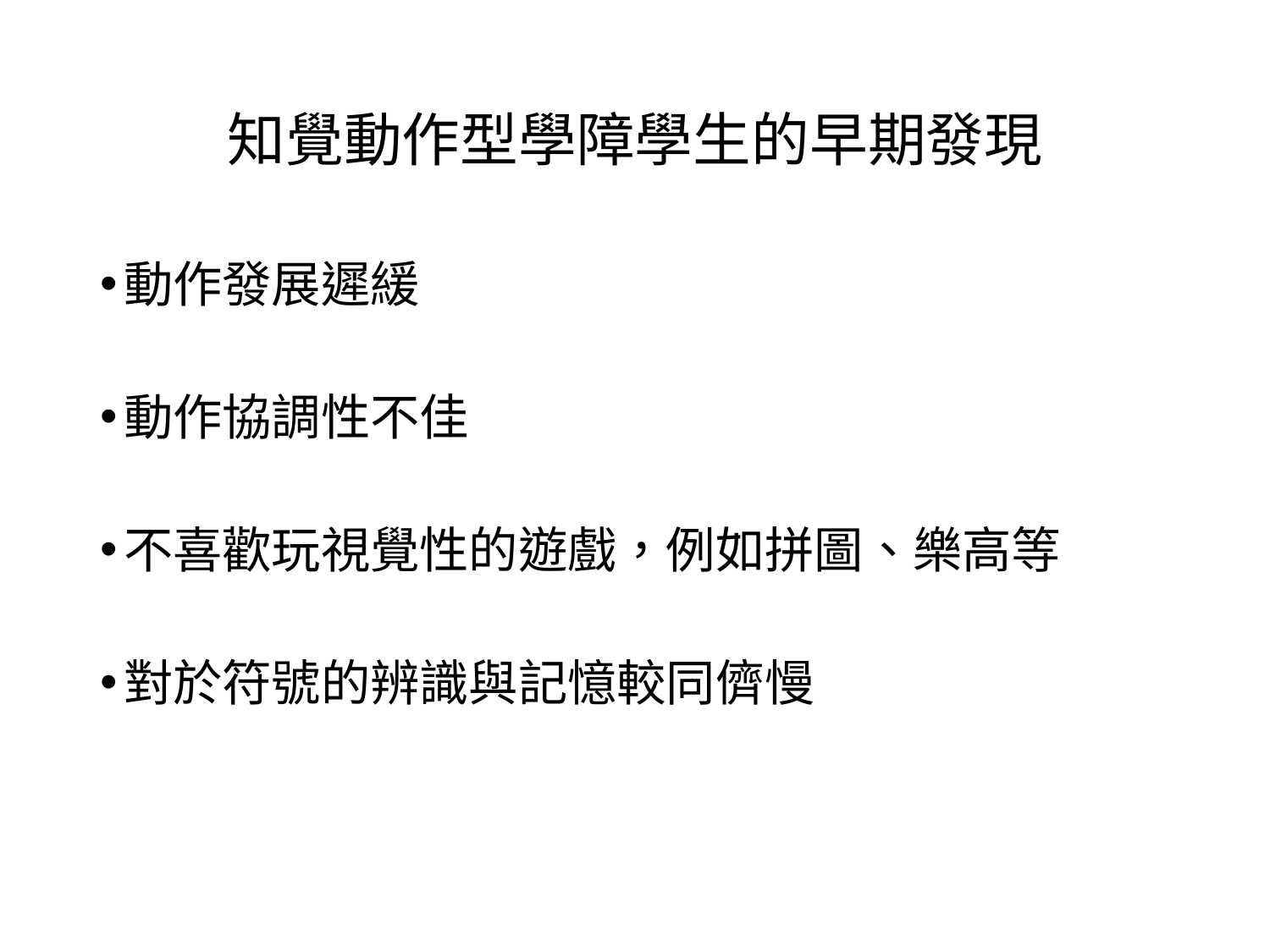

# 知覺動作型學障學生的早期發現
動作發展遲緩

動作協調性不佳

不喜歡玩視覺性的遊戲，例如拼圖、樂高等

對於符號的辨識與記憶較同儕慢